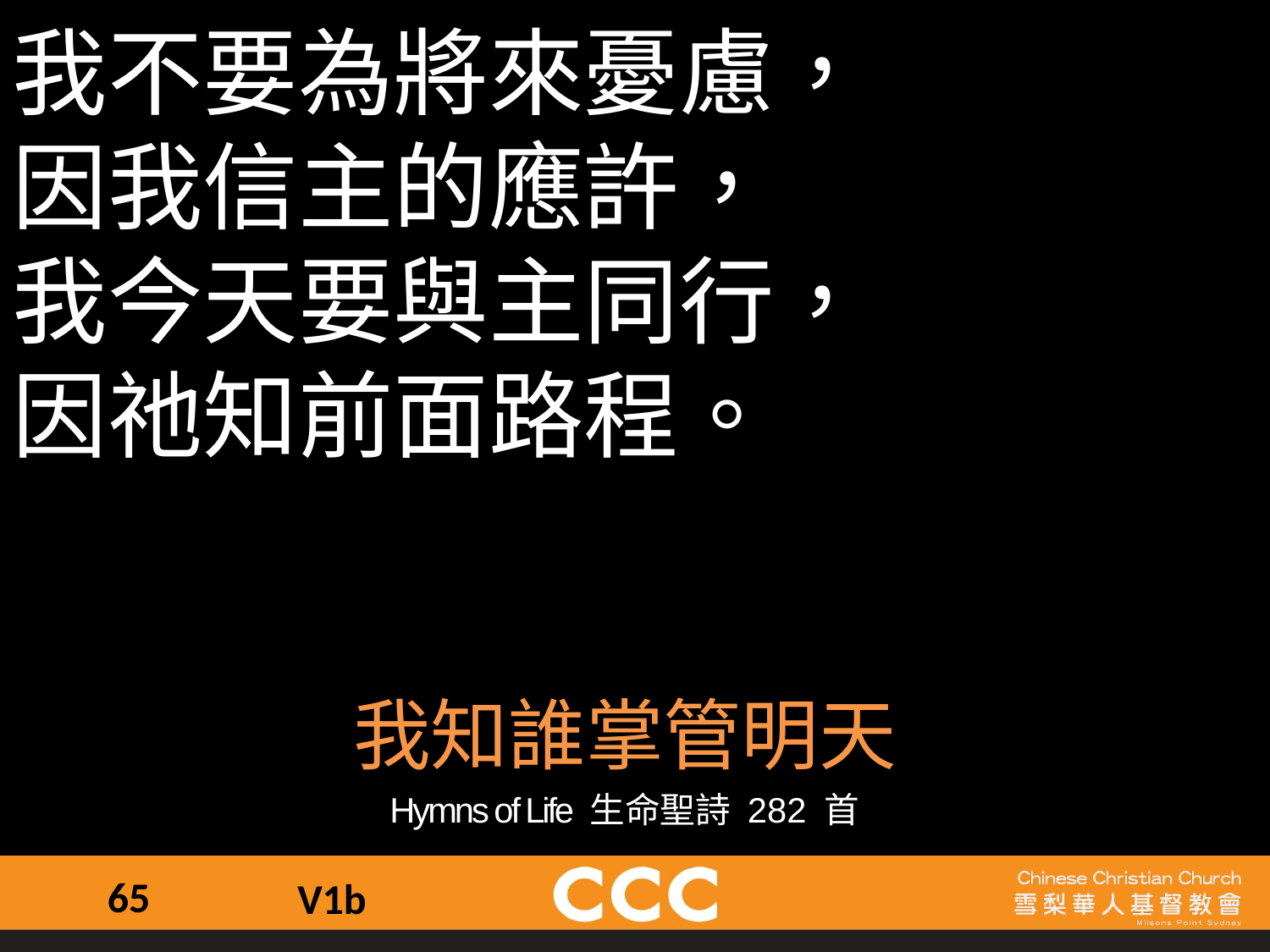

我不要為將來憂慮，
因我信主的應許，
我今天要與主同行，
因祂知前面路程。
我知誰掌管明天
Hymns of Life 生命聖詩 282 首
65
V1b